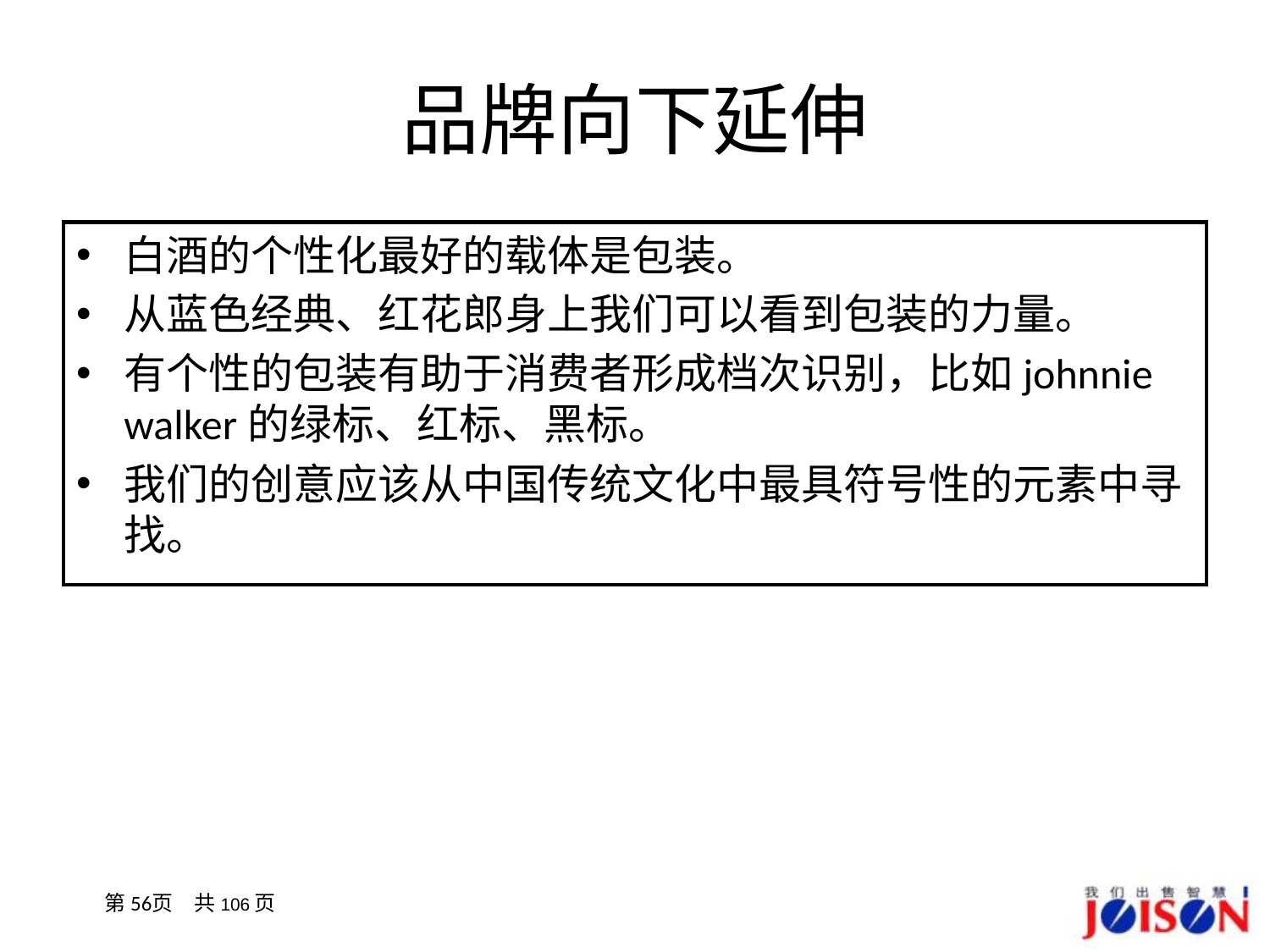

# 品牌向下延伸
白酒的个性化最好的载体是包装。
从蓝色经典、红花郎身上我们可以看到包装的力量。
有个性的包装有助于消费者形成档次识别，比如johnnie walker的绿标、红标、黑标。
我们的创意应该从中国传统文化中最具符号性的元素中寻找。